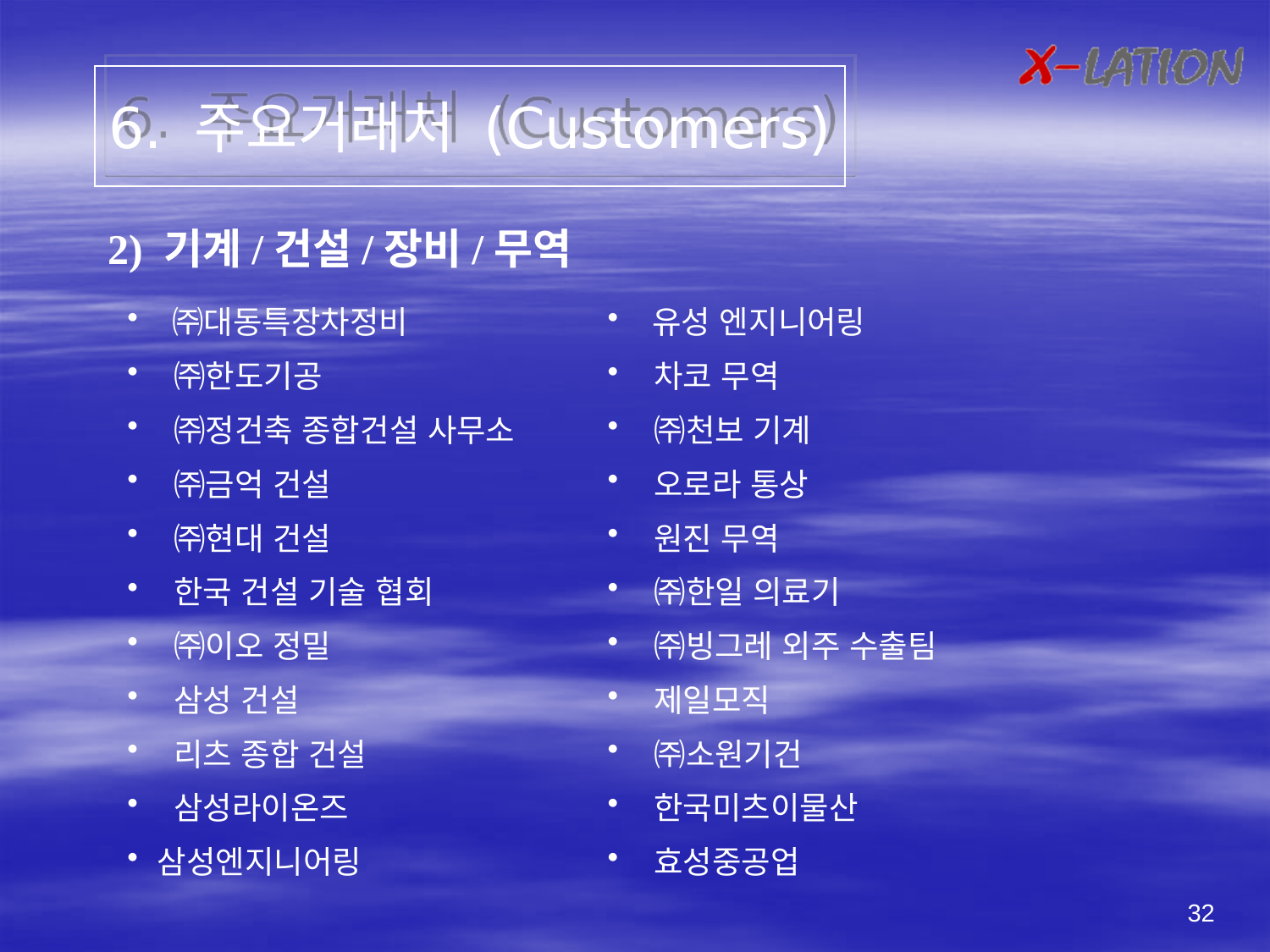

6. 주요거래처 (Customers)
2) 기계/건설/장비/무역
 ㈜대동특장차정비
 ㈜한도기공
 ㈜정건축 종합건설 사무소
 ㈜금억 건설
 ㈜현대 건설
 한국 건설 기술 협회
 ㈜이오 정밀
 삼성 건설
 리츠 종합 건설
 삼성라이온즈
삼성엔지니어링
 유성 엔지니어링
 차코 무역
 ㈜천보 기계
 오로라 통상
 원진 무역
 ㈜한일 의료기
 ㈜빙그레 외주 수출팀
 제일모직
 ㈜소원기건
 한국미츠이물산
 효성중공업
32